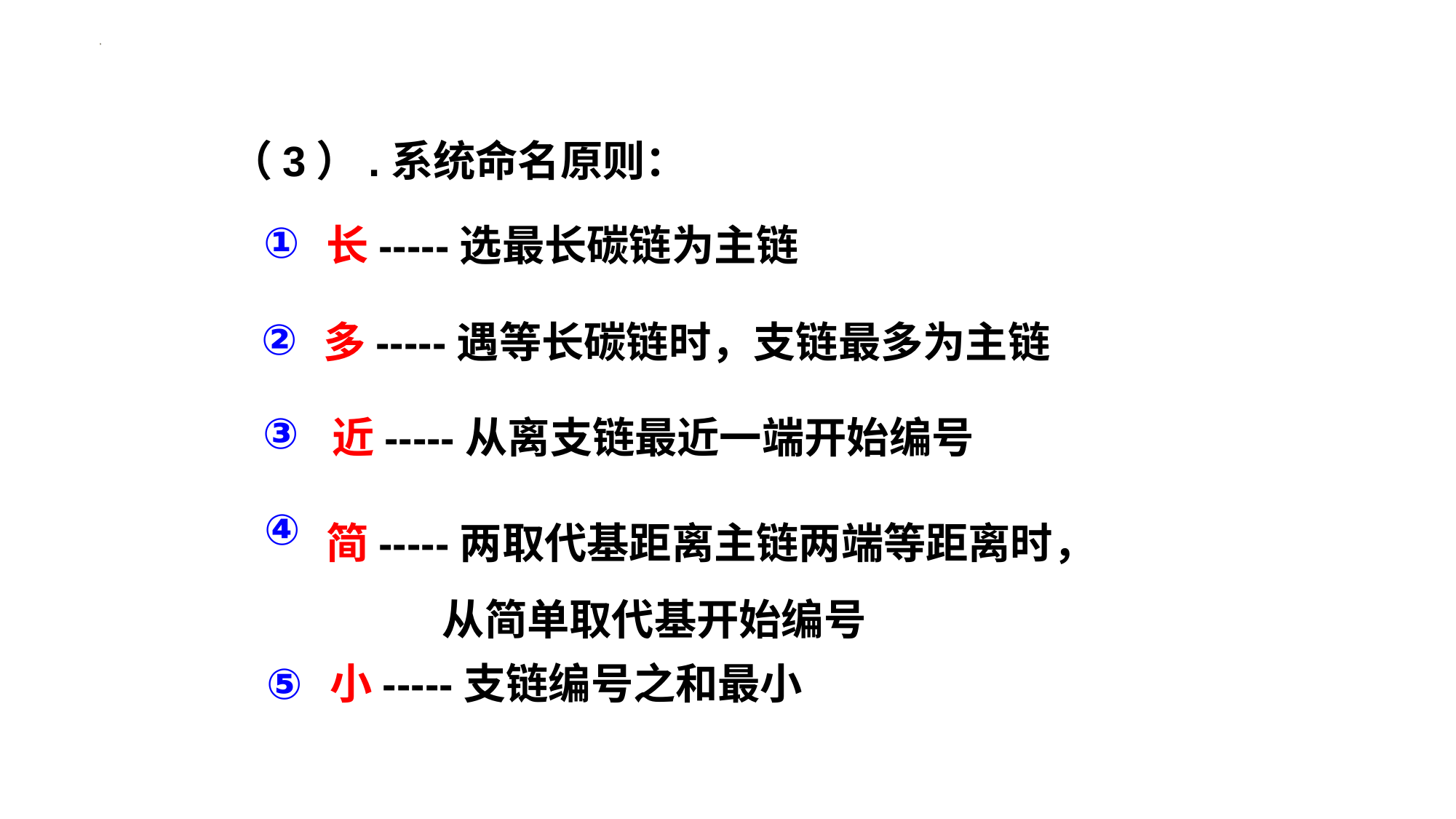

（3）.系统命名原则：
①
长-----选最长碳链为主链
②
多-----遇等长碳链时，支链最多为主链
③
近-----从离支链最近一端开始编号
简-----两取代基距离主链两端等距离时，
           从简单取代基开始编号
④
⑤
小-----支链编号之和最小